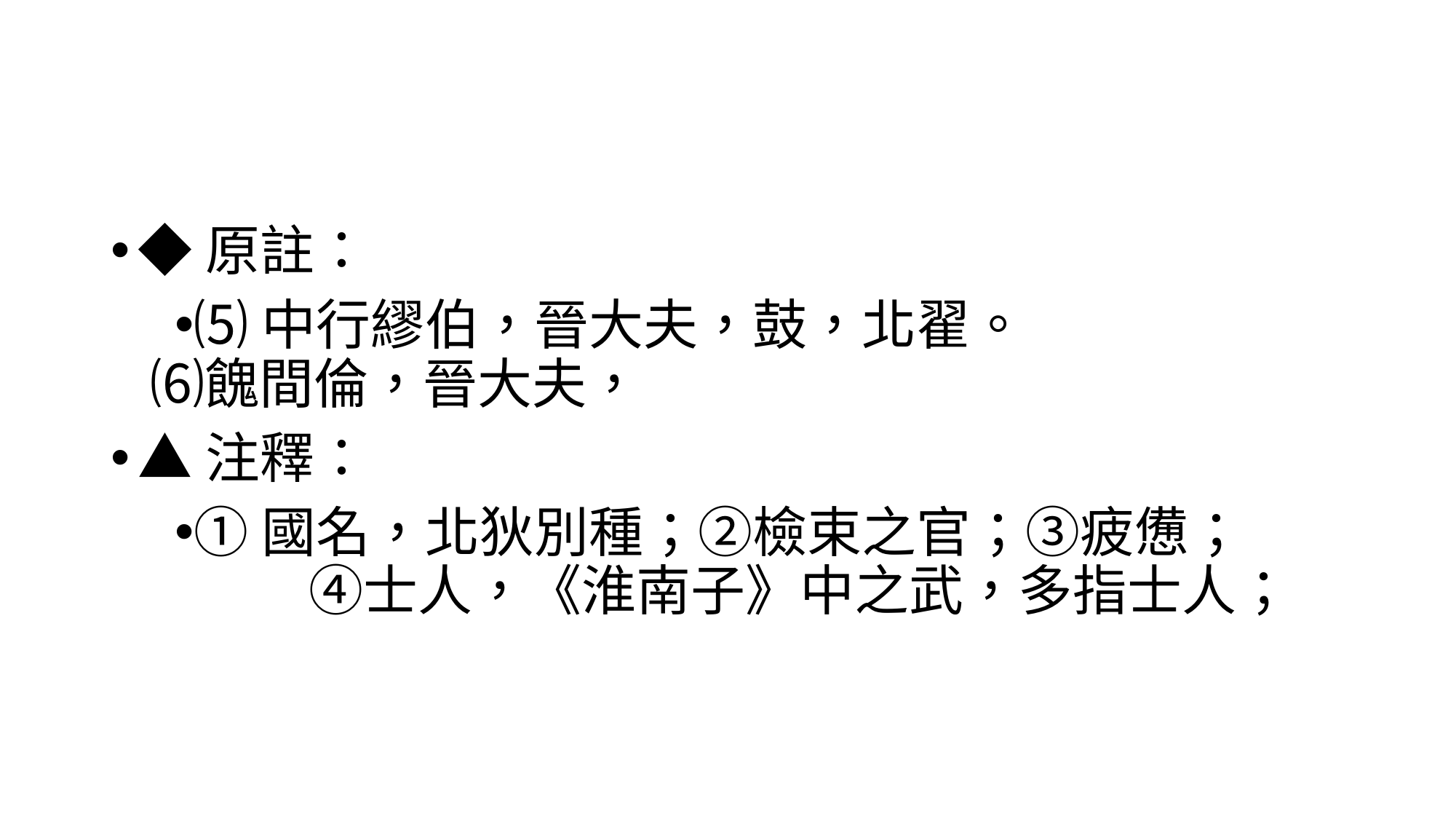

#
◆原註：
⑸中行繆伯，晉大夫，鼓，北翟。                            ⑹餽間倫，晉大夫，
▲注釋：
①國名，北狄別種；②檢束之官；③疲憊；                       ④士人，《淮南子》中之武，多指士人；